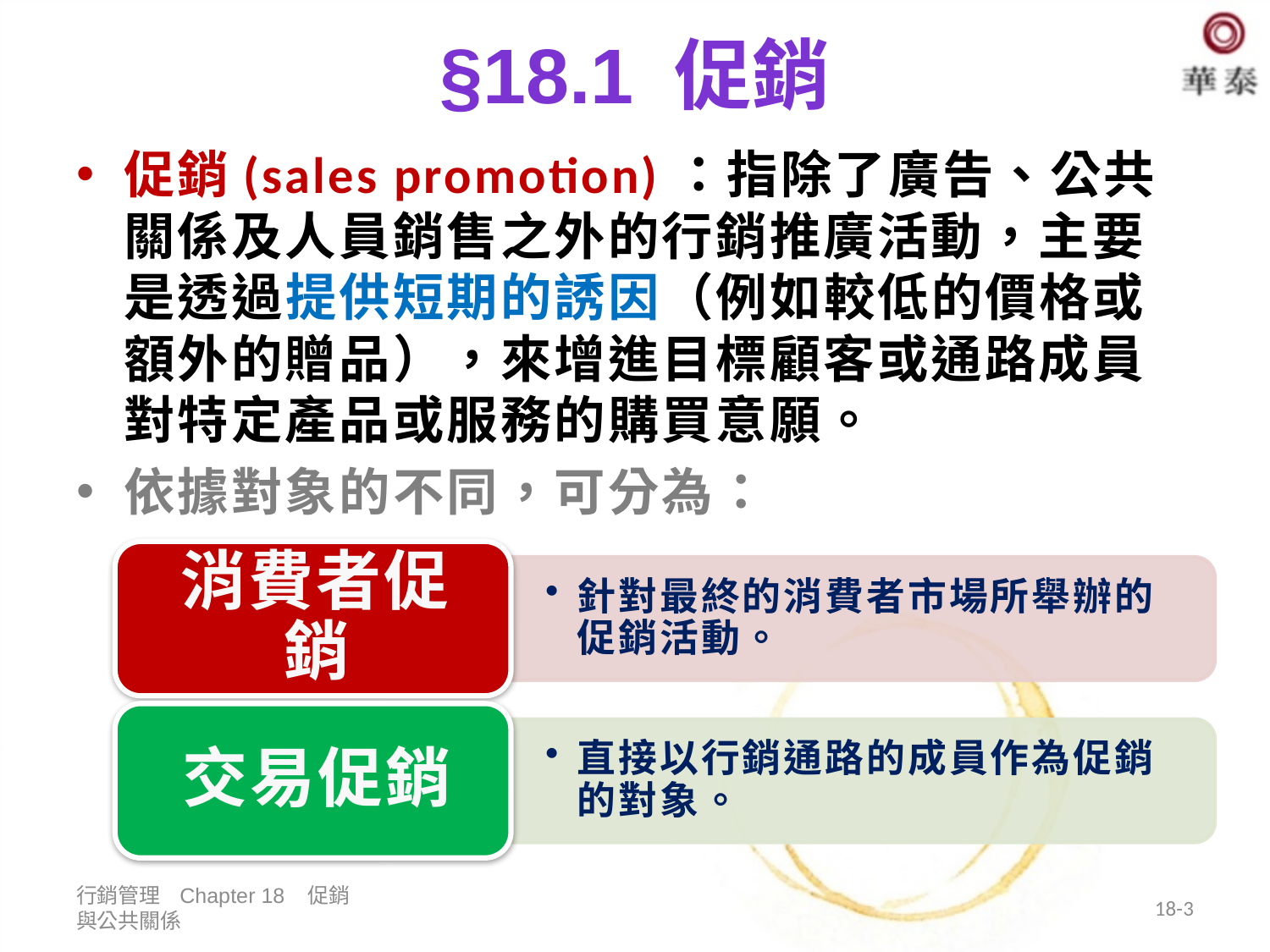

# §18.1 促銷
促銷(sales promotion)：指除了廣告、公共關係及人員銷售之外的行銷推廣活動，主要是透過提供短期的誘因（例如較低的價格或額外的贈品），來增進目標顧客或通路成員對特定產品或服務的購買意願。
依據對象的不同，可分為：

針對最終的消費者市場所舉辦的促銷活動。
消費者促銷
直接以行銷通路的成員作為促銷的對象。
交易促銷
行銷管理   Chapter 18   促銷與公共關係
18-3